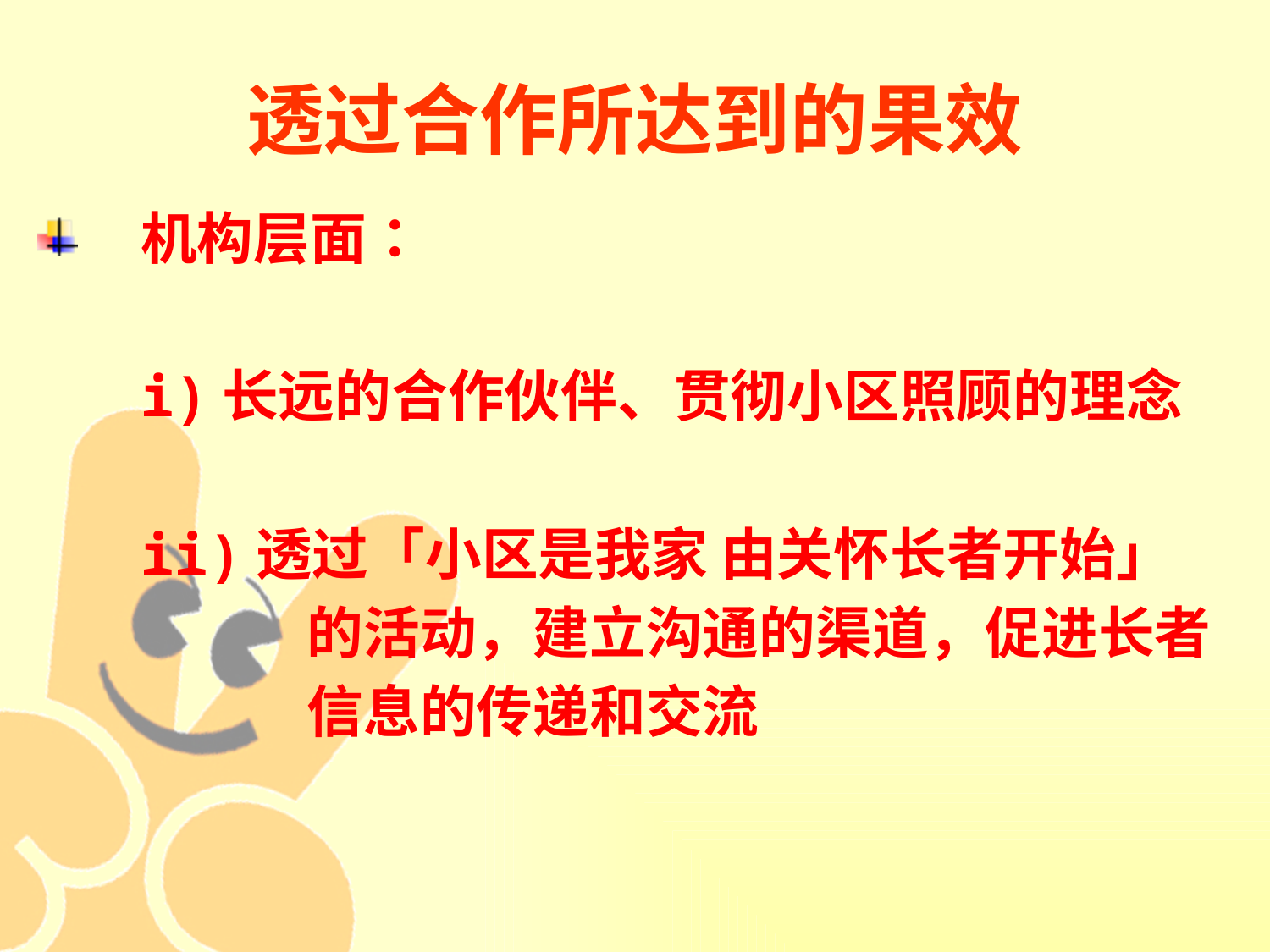

# 透过合作所达到的果效
机构层面：

	i)长远的合作伙伴、贯彻小区照顾的理念

	ii)透过「小区是我家 由关怀长者开始」
		  的活动，建立沟通的渠道，促进长者
		  信息的传递和交流